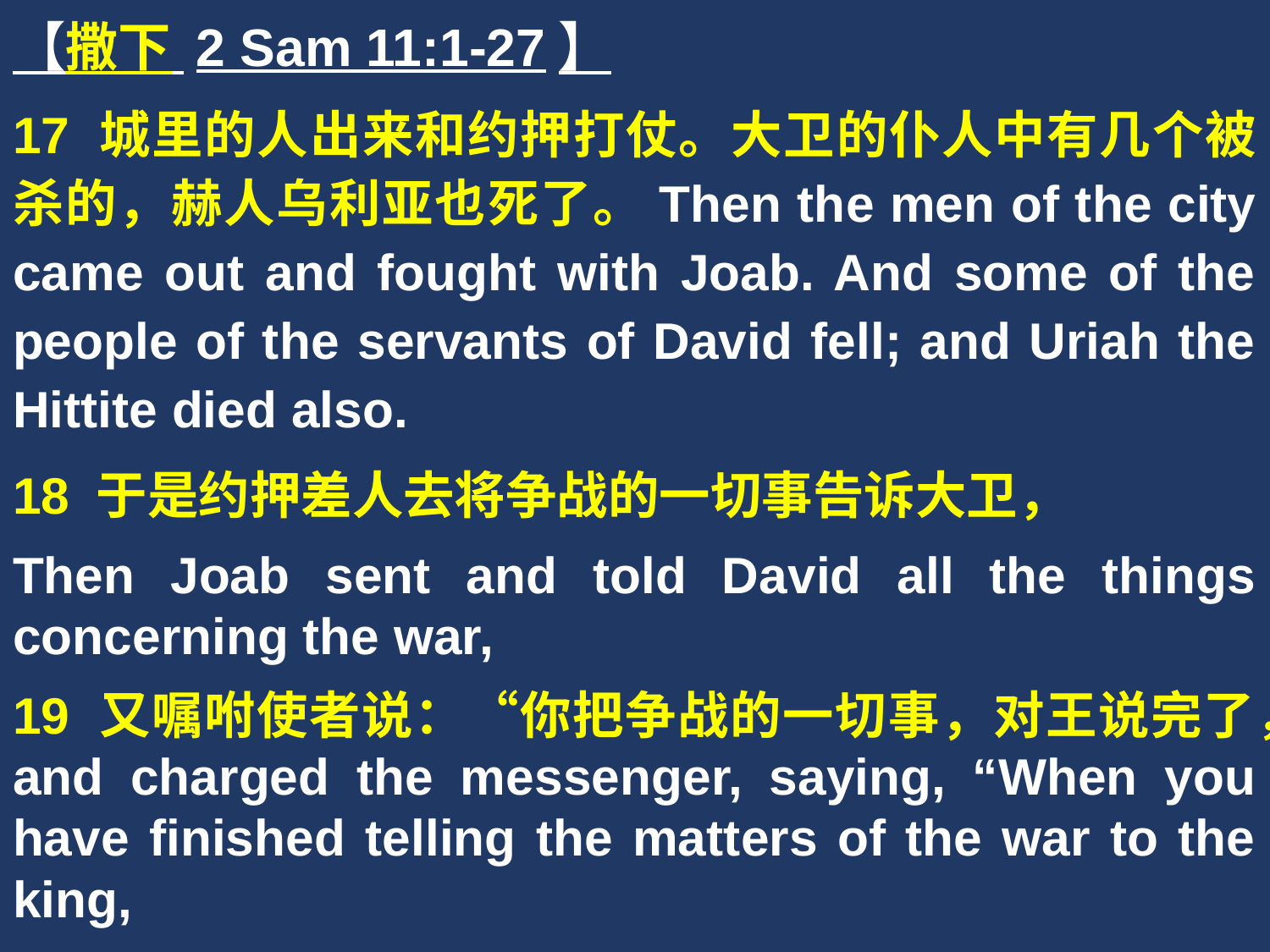

【撒下 2 Sam 11:1-27】
17 城里的人出来和约押打仗。大卫的仆人中有几个被杀的，赫人乌利亚也死了。Then the men of the city came out and fought with Joab. And some of the people of the servants of David fell; and Uriah the Hittite died also.
18 于是约押差人去将争战的一切事告诉大卫，
Then Joab sent and told David all the things concerning the war,
19 又嘱咐使者说：“你把争战的一切事，对王说完了，and charged the messenger, saying, “When you have finished telling the matters of the war to the king,